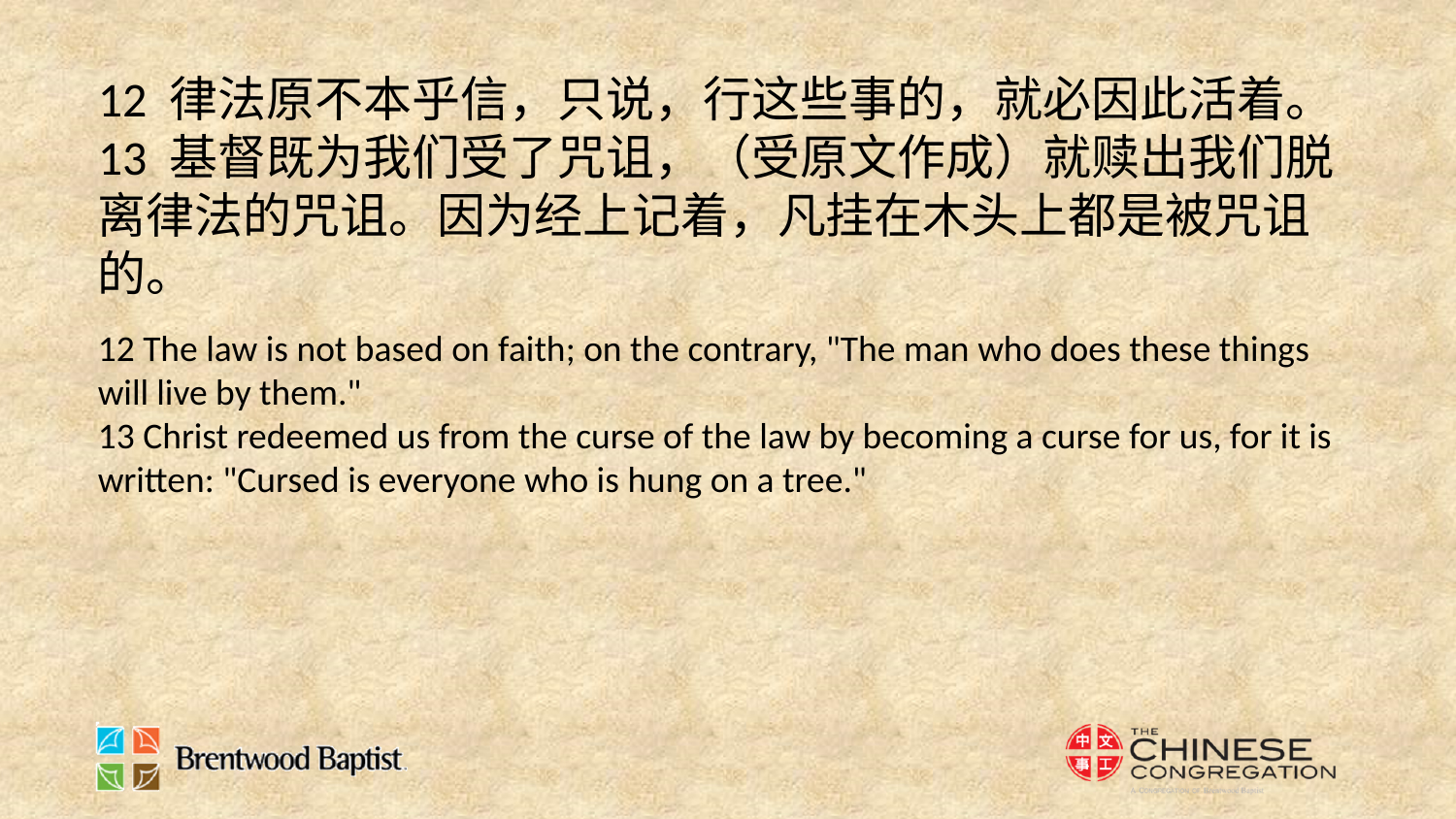

12 律法原不本乎信，只说，行这些事的，就必因此活着。
13 基督既为我们受了咒诅，（受原文作成）就赎出我们脱离律法的咒诅。因为经上记着，凡挂在木头上都是被咒诅的。

12 The law is not based on faith; on the contrary, "The man who does these things will live by them."
13 Christ redeemed us from the curse of the law by becoming a curse for us, for it is written: "Cursed is everyone who is hung on a tree."